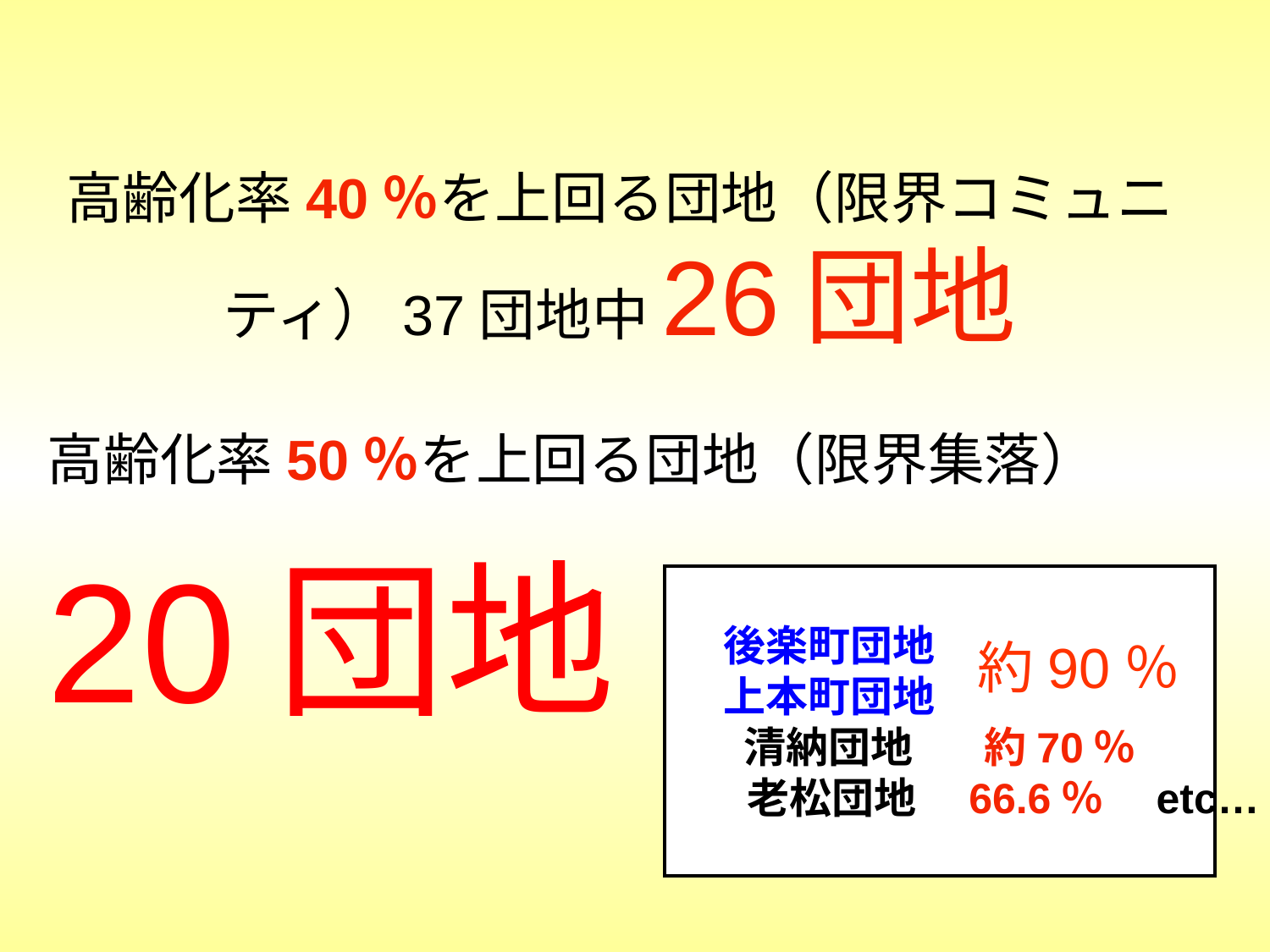

高齢化率40％を上回る団地（限界コミュニティ）37団地中26団地

高齢化率50％を上回る団地（限界集落）
20団地
後楽町団地
上本町団地
清納団地   　約70％
　　　老松団地　66.6％　etc…
約90％